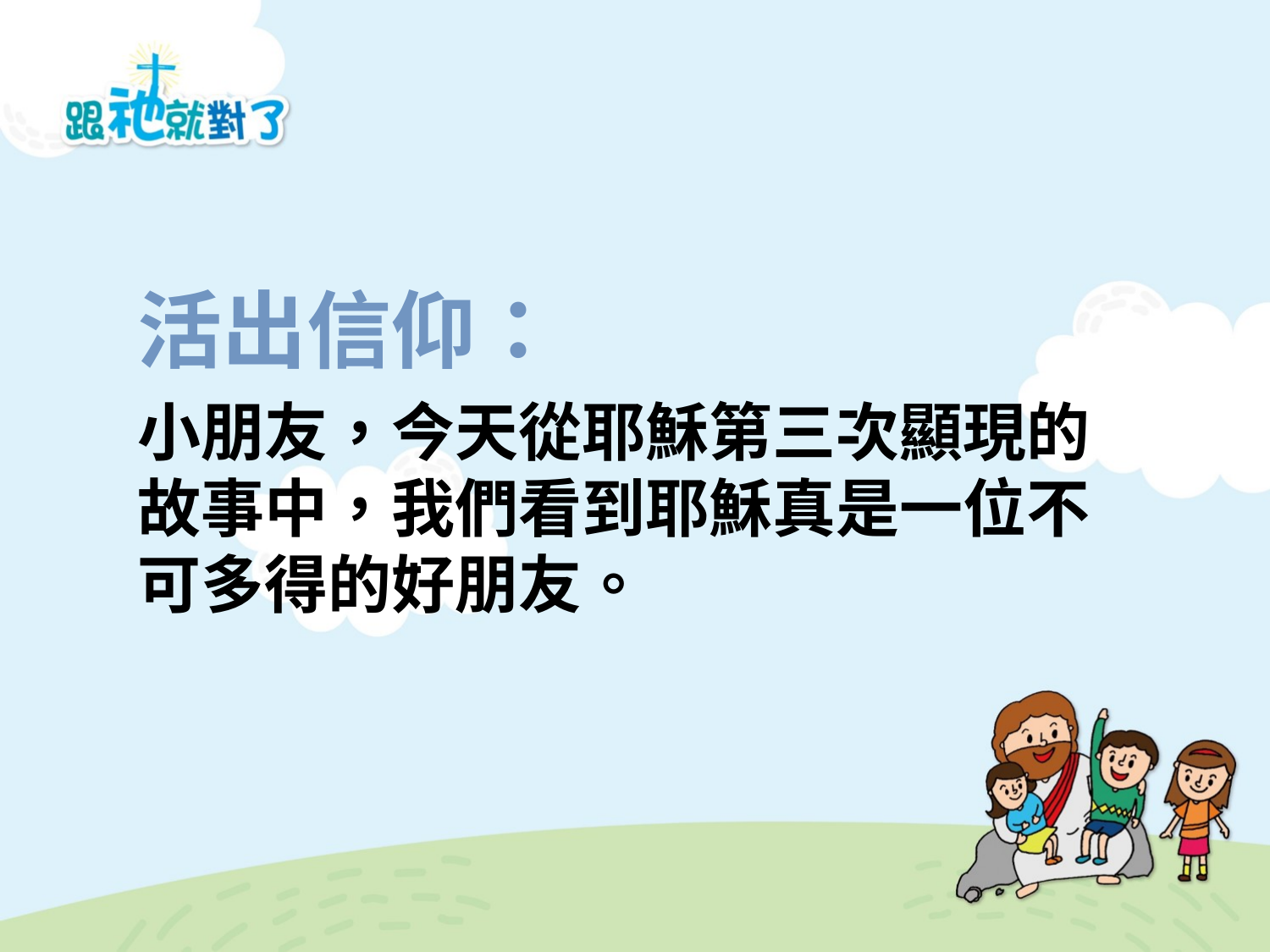

活出信仰：
小朋友，今天從耶穌第三次顯現的故事中，我們看到耶穌真是一位不可多得的好朋友。